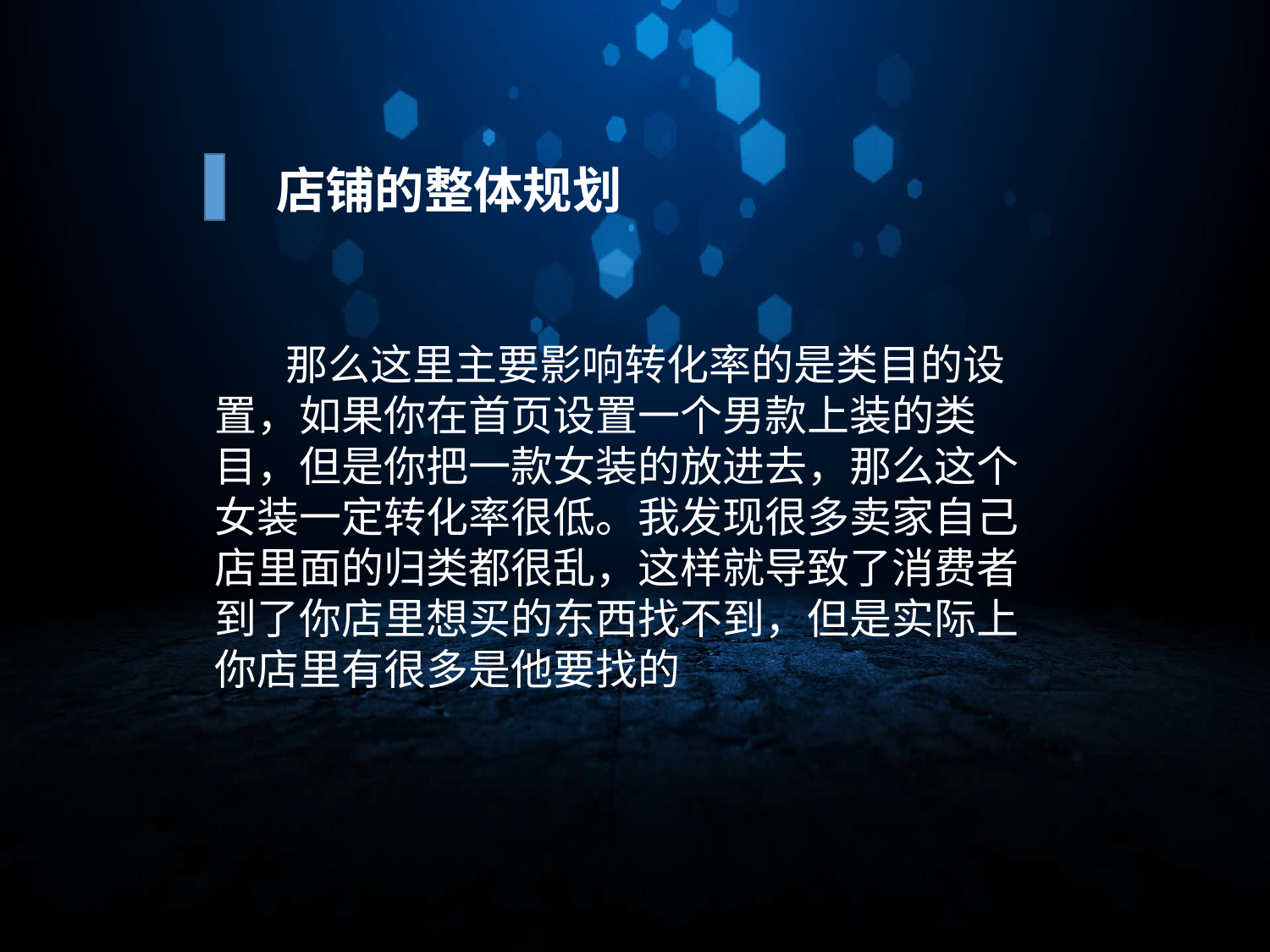

店铺的整体规划

        那么这里主要影响转化率的是类目的设置，如果你在首页设置一个男款上装的类目，但是你把一款女装的放进去，那么这个女装一定转化率很低。我发现很多卖家自己店里面的归类都很乱，这样就导致了消费者到了你店里想买的东西找不到，但是实际上你店里有很多是他要找的